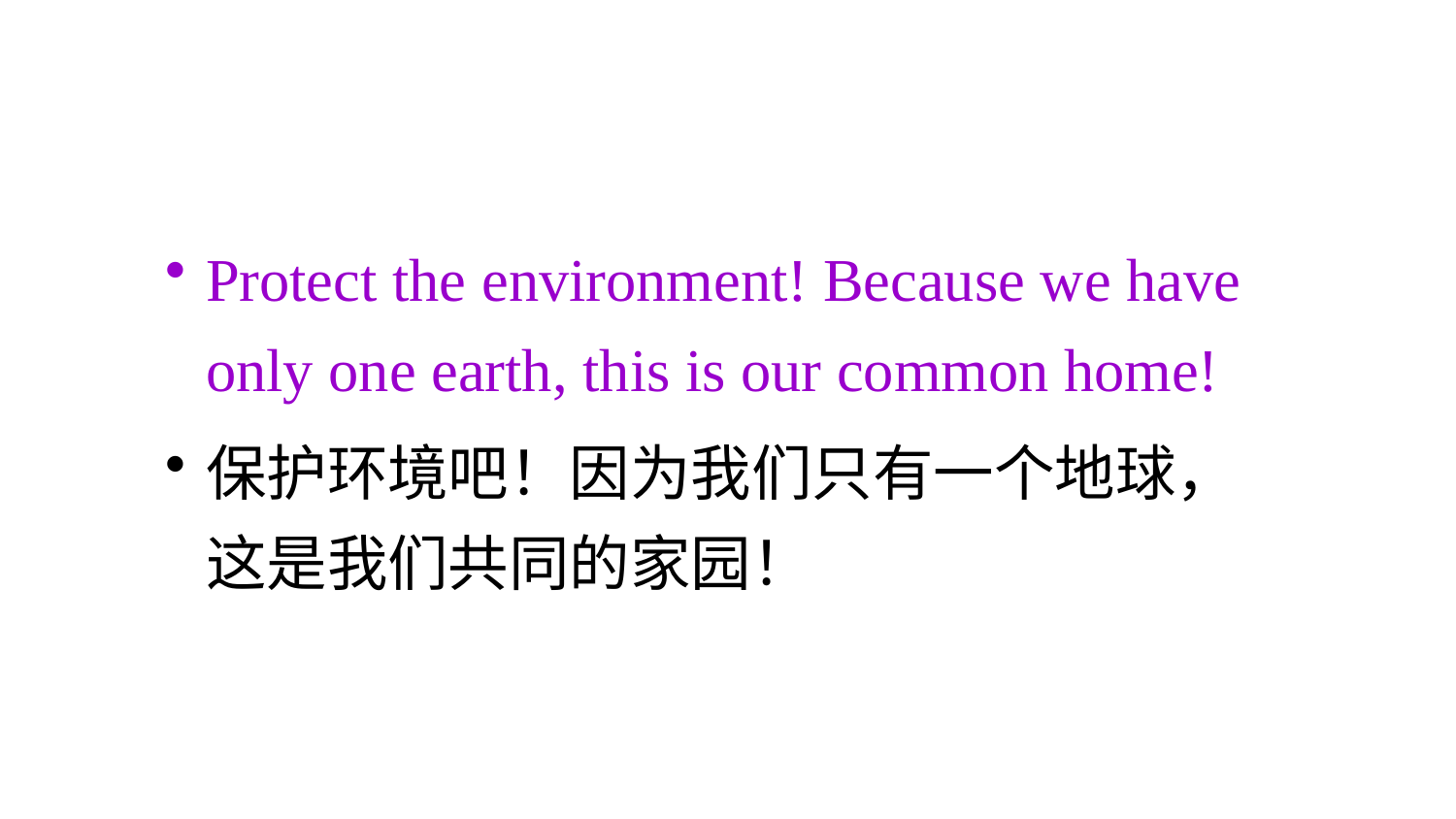

Protect the environment! Because we have only one earth, this is our common home!
保护环境吧！因为我们只有一个地球，这是我们共同的家园！